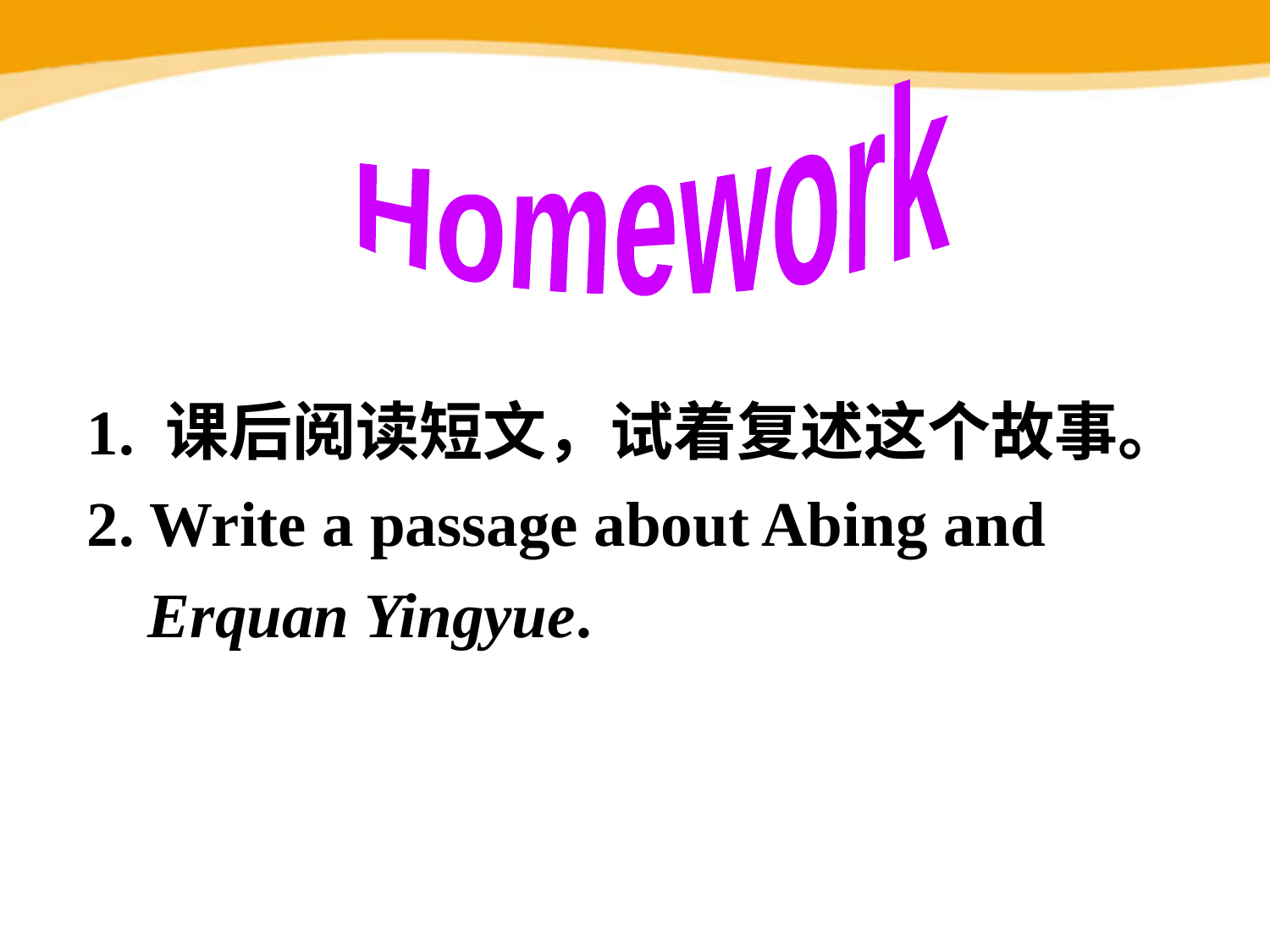

Homework
1. 课后阅读短文，试着复述这个故事。
2. Write a passage about Abing and Erquan Yingyue.